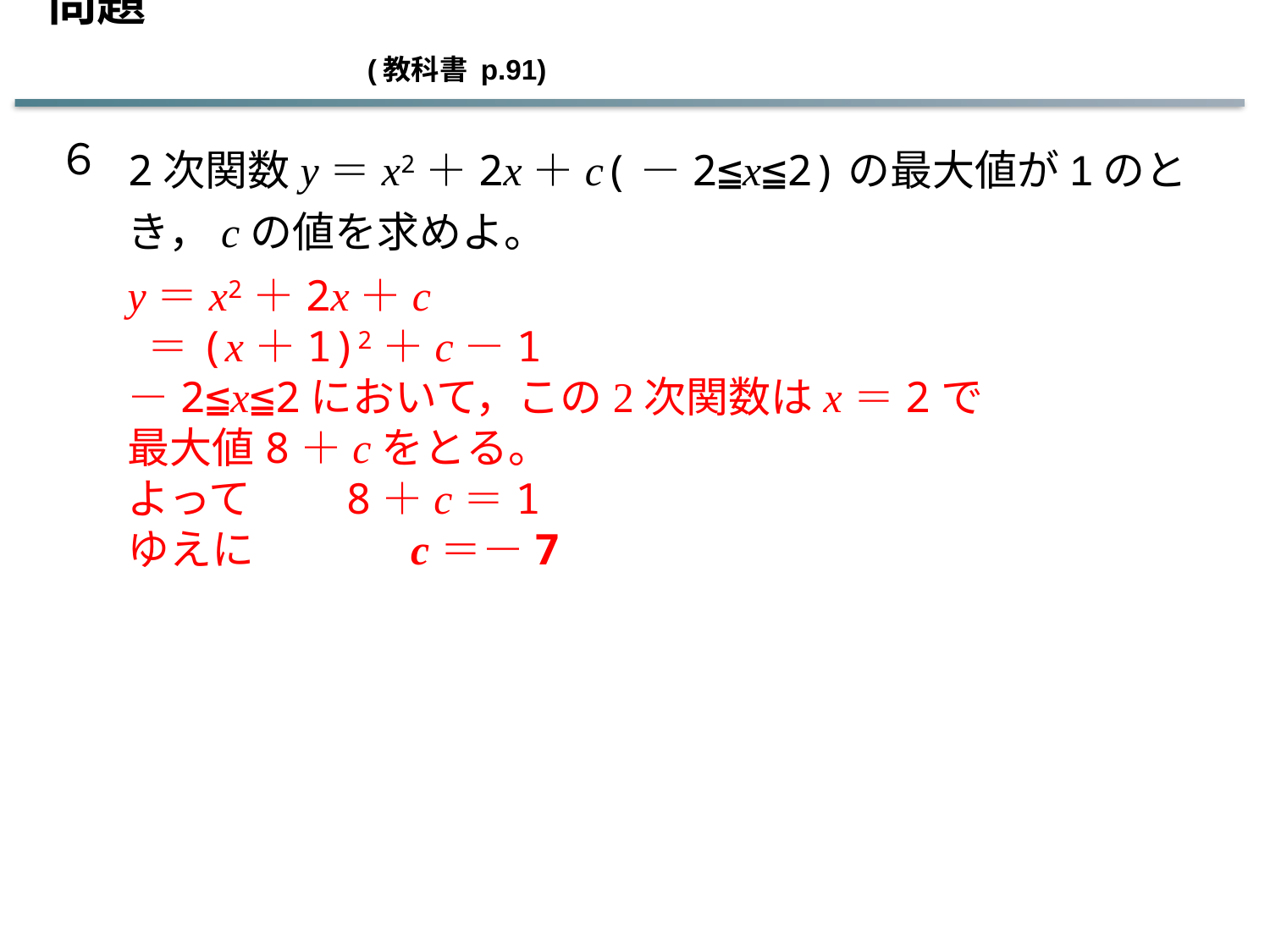

問題　　　　　　　　　　　　　　　　　　　　　　　　　　　 (教科書 p.91)

６
2次関数y＝x2＋2x＋c(－2≦x≦2)の最大値が1のとき，cの値を求めよ。
y＝x2＋2x＋c
 ＝(x＋1)2＋c－1
－2≦x≦2において，この2次関数はx＝2で
最大値8＋cをとる。
よって　　8＋c＝1
ゆえに　　　  c＝－7